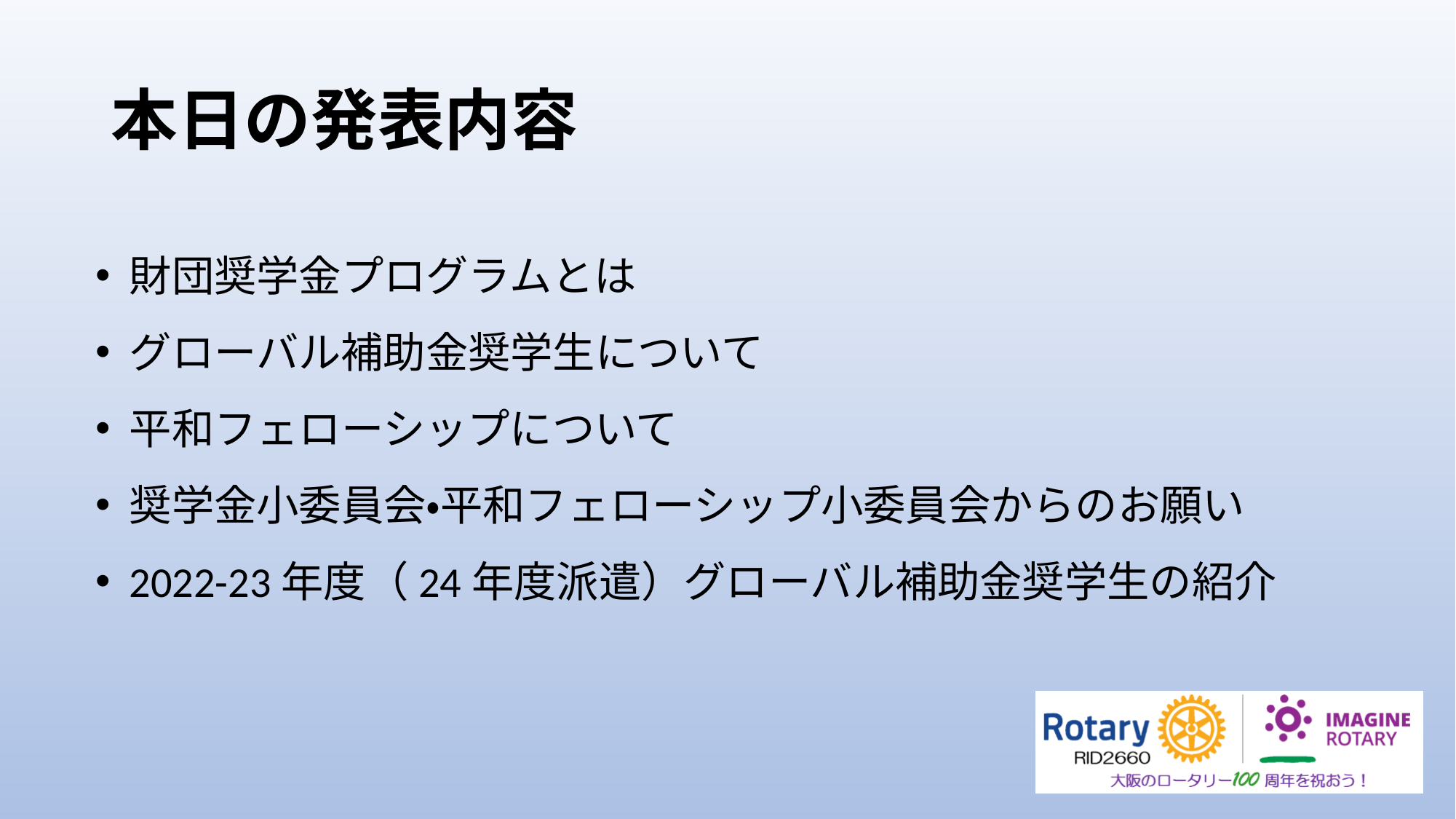

# 本日の発表内容
財団奨学金プログラムとは
グローバル補助金奨学生について
平和フェローシップについて
奨学金小委員会・平和フェローシップ小委員会からのお願い
2022-23年度（24年度派遣）グローバル補助金奨学生の紹介